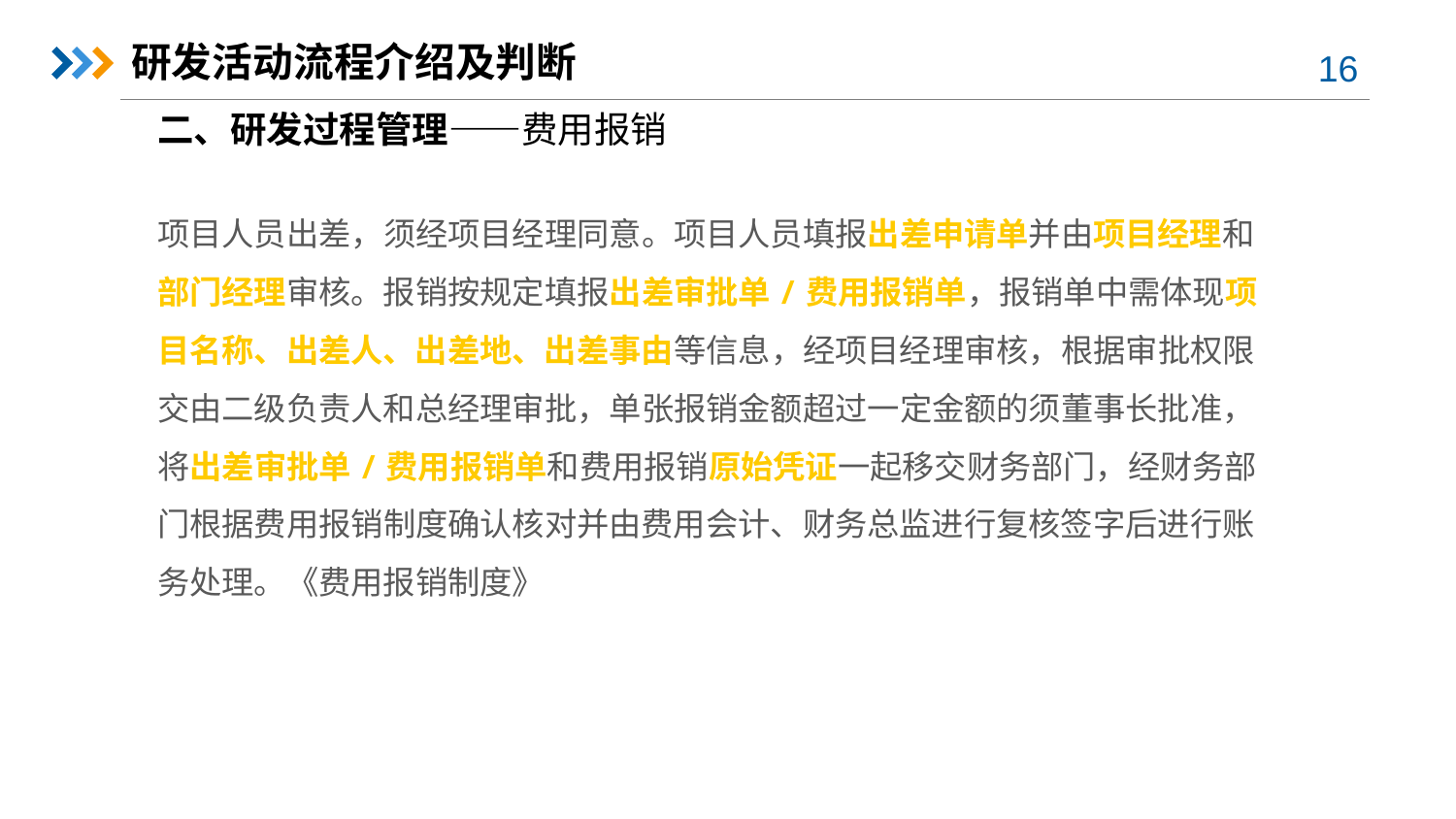

研发活动流程介绍及判断
二、研发过程管理——费用报销

项目人员出差，须经项目经理同意。项目人员填报出差申请单并由项目经理和部门经理审核。报销按规定填报出差审批单/费用报销单，报销单中需体现项目名称、出差人、出差地、出差事由等信息，经项目经理审核，根据审批权限交由二级负责人和总经理审批，单张报销金额超过一定金额的须董事长批准，将出差审批单/费用报销单和费用报销原始凭证一起移交财务部门，经财务部门根据费用报销制度确认核对并由费用会计、财务总监进行复核签字后进行账务处理。《费用报销制度》